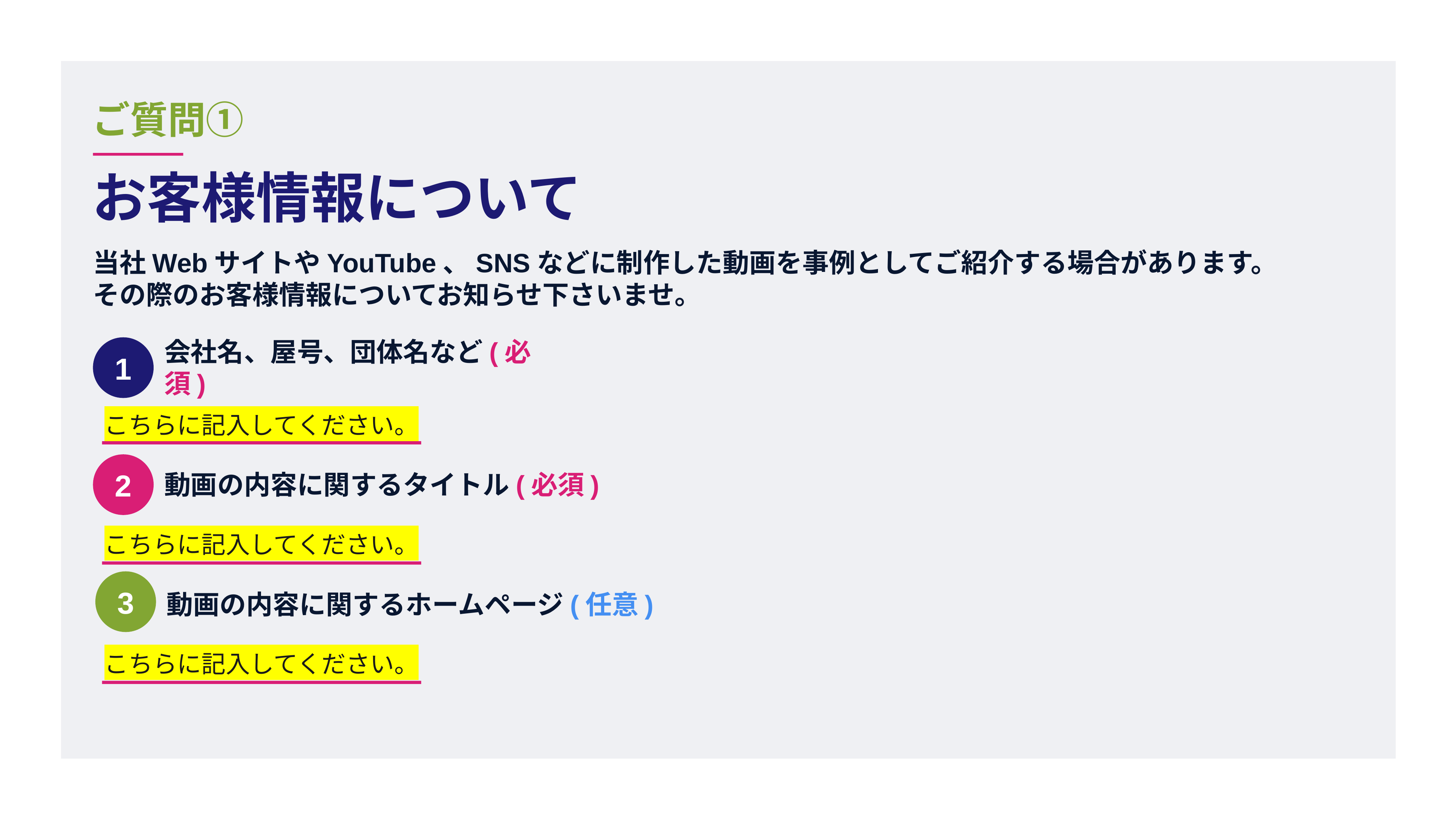

こちらに記入してください。
こちらに記入してください。
こちらに記入してください。